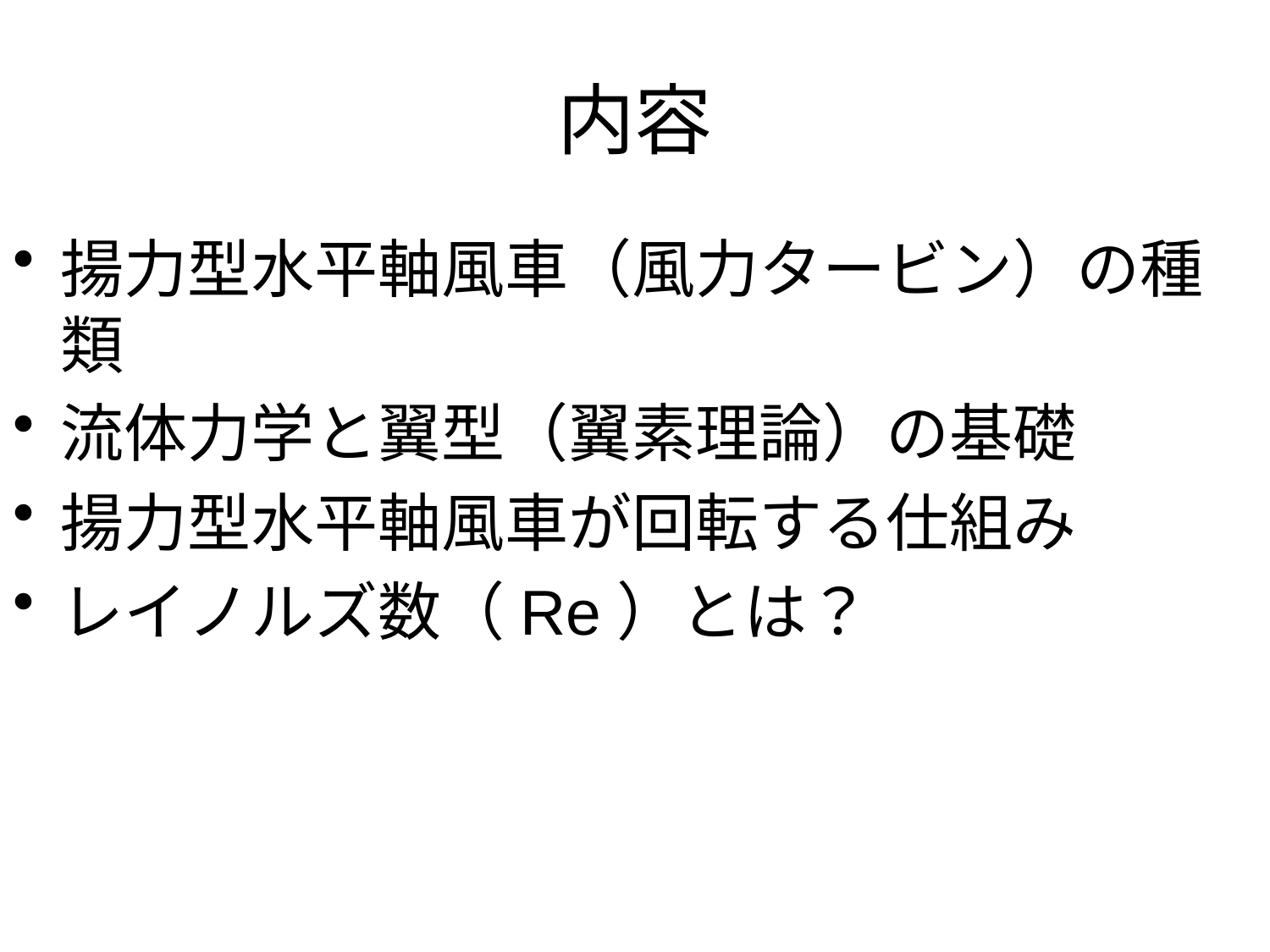

# 内容
揚力型水平軸風車（風力タービン）の種類
流体力学と翼型（翼素理論）の基礎
揚力型水平軸風車が回転する仕組み
レイノルズ数（Re）とは？